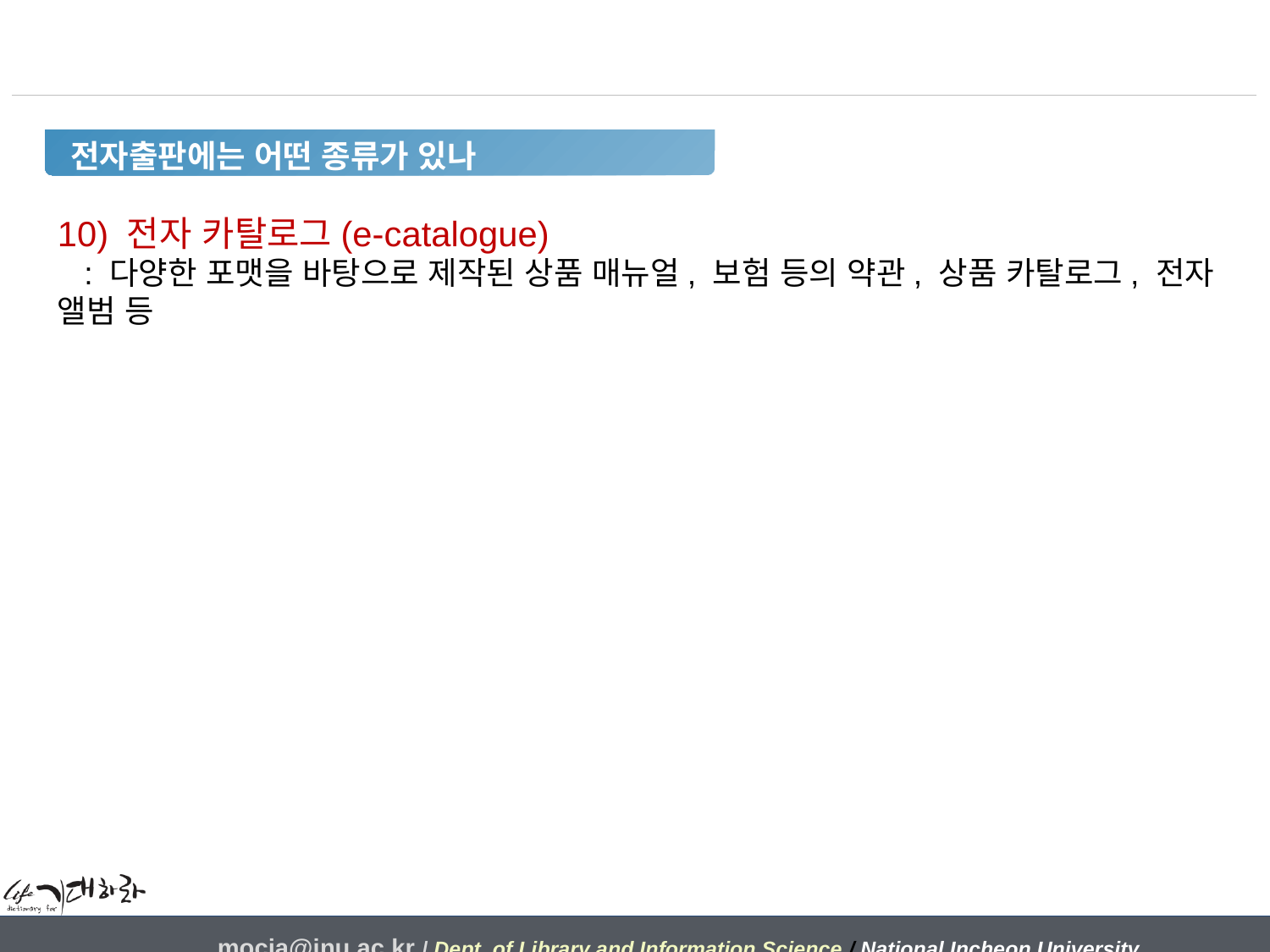

전자출판에는 어떤 종류가 있나
10) 전자 카탈로그(e-catalogue)
   : 다양한 포맷을 바탕으로 제작된 상품 매뉴얼, 보험 등의 약관, 상품 카탈로그, 전자 앨범 등

mocja@inu.ac.kr / Dept. of Library and Information Science / National Incheon University